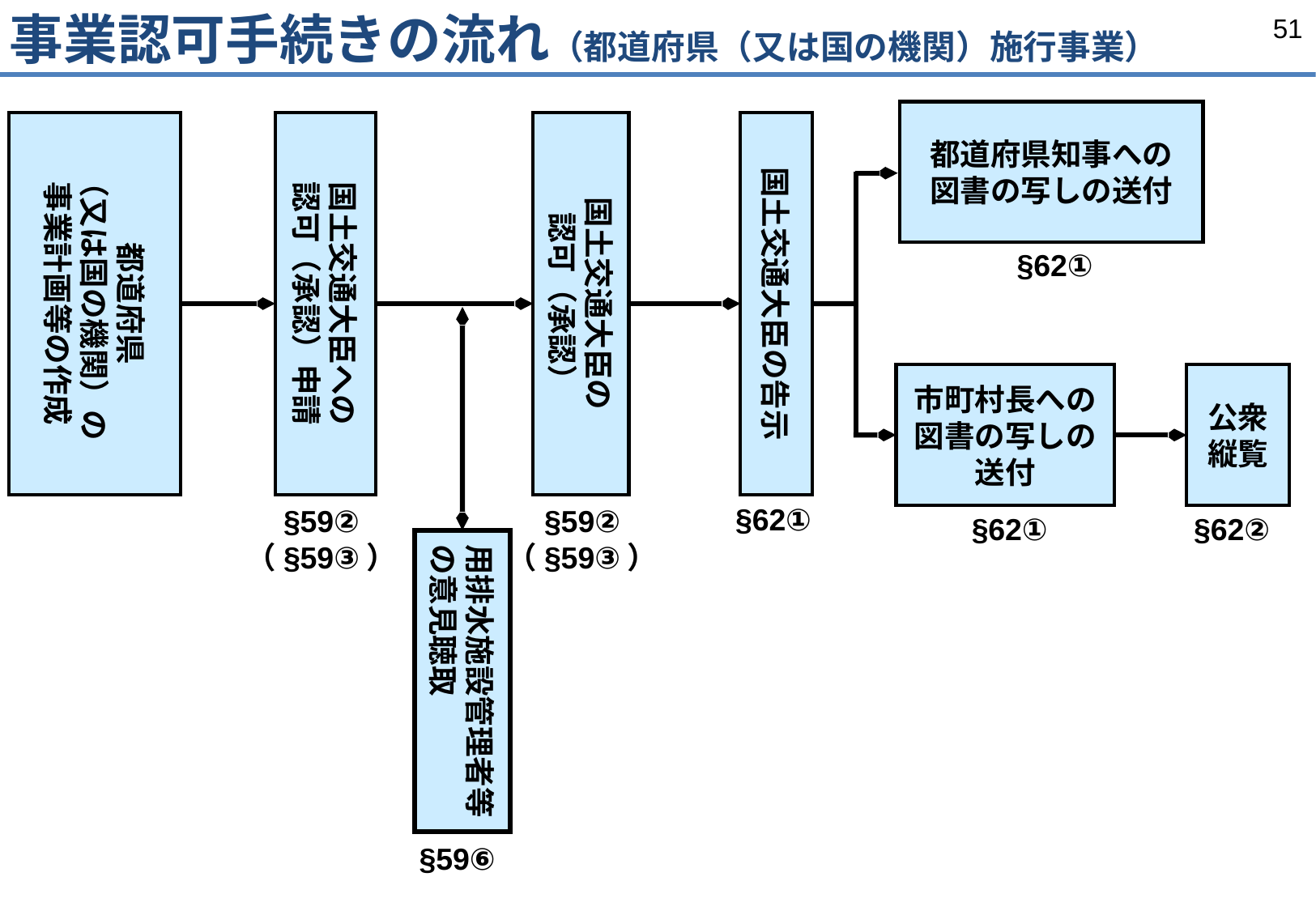

事業認可手続きの流れ（都道府県（又は国の機関）施行事業）
都道府県知事への
図書の写しの送付
都道府県
（又は国の機関）の
事業計画等の作成
国土交通大臣への
認可（承認）申請
国土交通大臣の
認可（承認）
国土交通大臣の告示
§62①
市町村長への
図書の写しの
送付
公衆縦覧
§59②
（§59③）
§59②
（§59③）
§62①
§62①
§62②
用排水施設管理者等の意見聴取
§59⑥